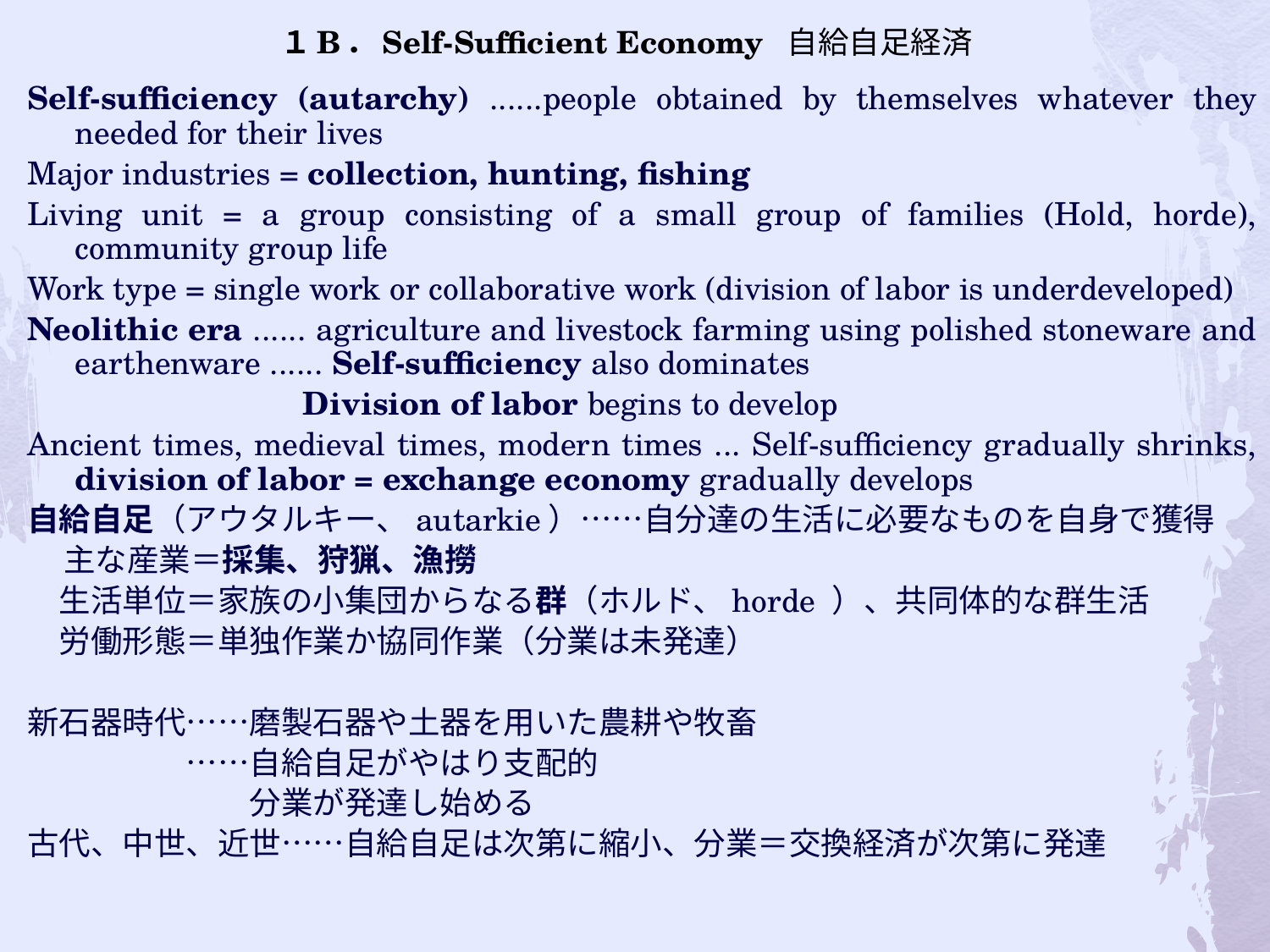

# １B．Self-Sufficient Economy  自給自足経済
Self-sufficiency (autarchy) ......people obtained by themselves whatever they needed for their lives
Major industries = collection, hunting, fishing
Living unit = a group consisting of a small group of families (Hold, horde), community group life
Work type = single work or collaborative work (division of labor is underdeveloped)
Neolithic era ...... agriculture and livestock farming using polished stoneware and earthenware ...... Self-sufficiency also dominates
                               Division of labor begins to develop
Ancient times, medieval times, modern times ... Self-sufficiency gradually shrinks, division of labor = exchange economy gradually develops
自給自足（アウタルキー、autarkie）……自分達の生活に必要なものを自身で獲得
    主な産業＝採集、狩猟、漁撈
　生活単位＝家族の小集団からなる群（ホルド、horde ）、共同体的な群生活
　労働形態＝単独作業か協同作業（分業は未発達）

新石器時代……磨製石器や土器を用いた農耕や牧畜
　　　　　……自給自足がやはり支配的
　　　　　　　分業が発達し始める
古代、中世、近世……自給自足は次第に縮小、分業＝交換経済が次第に発達